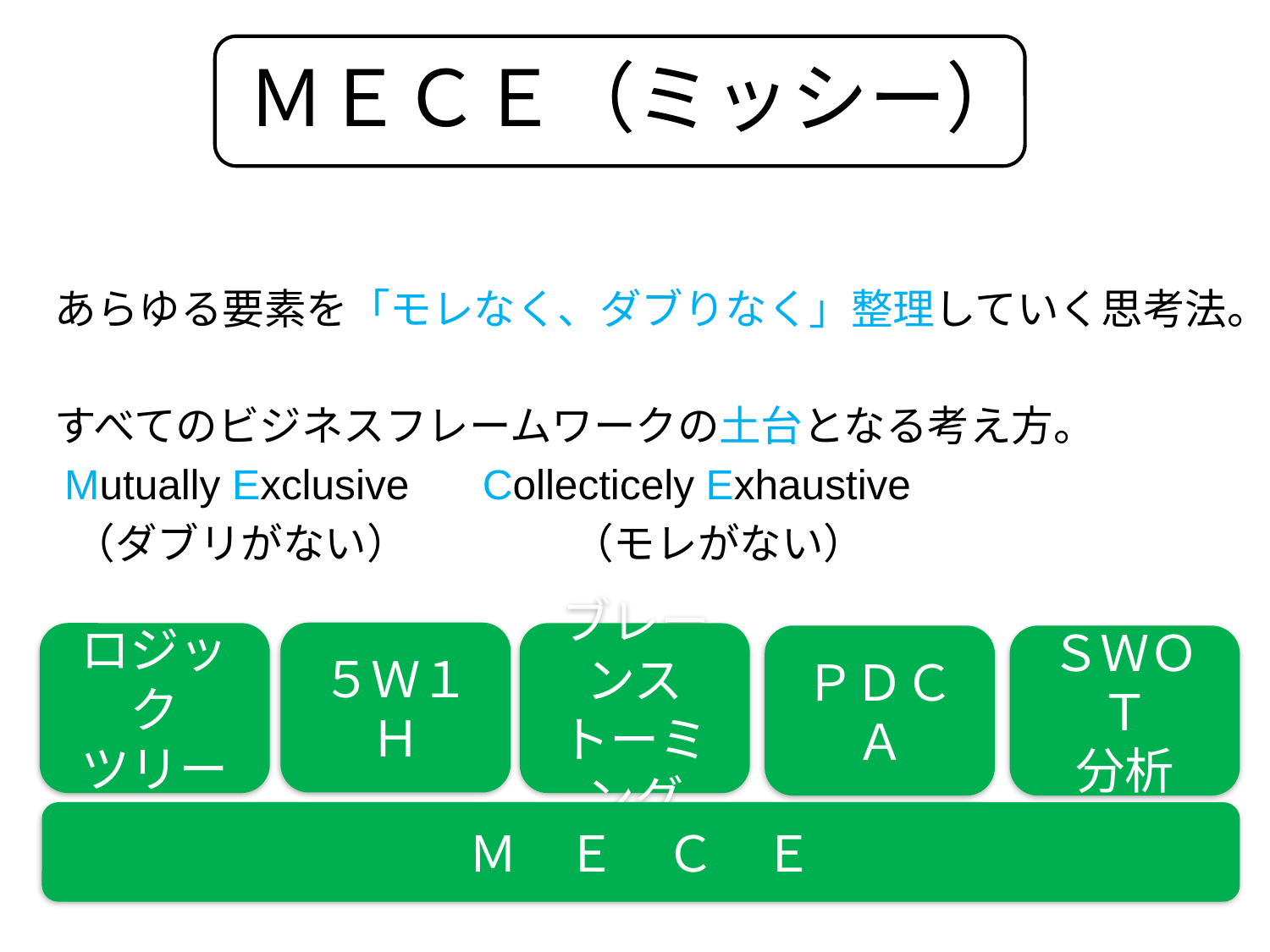

# ＭＥＣＥ（ミッシー）

　あらゆる要素を「モレなく、ダブりなく」整理していく思考法。

　すべてのビジネスフレームワークの土台となる考え方。
　Mutually Exclusive 　Collecticely Exhaustive
　  （ダブリがない）　　　    （モレがない）の頭文字。

５Ｗ１Ｈ
ロジック
ツリー
ブレーンストーミング
ＰＤＣＡ
ＳＷＯＴ
分析
Ｍ　Ｅ　Ｃ　Ｅ